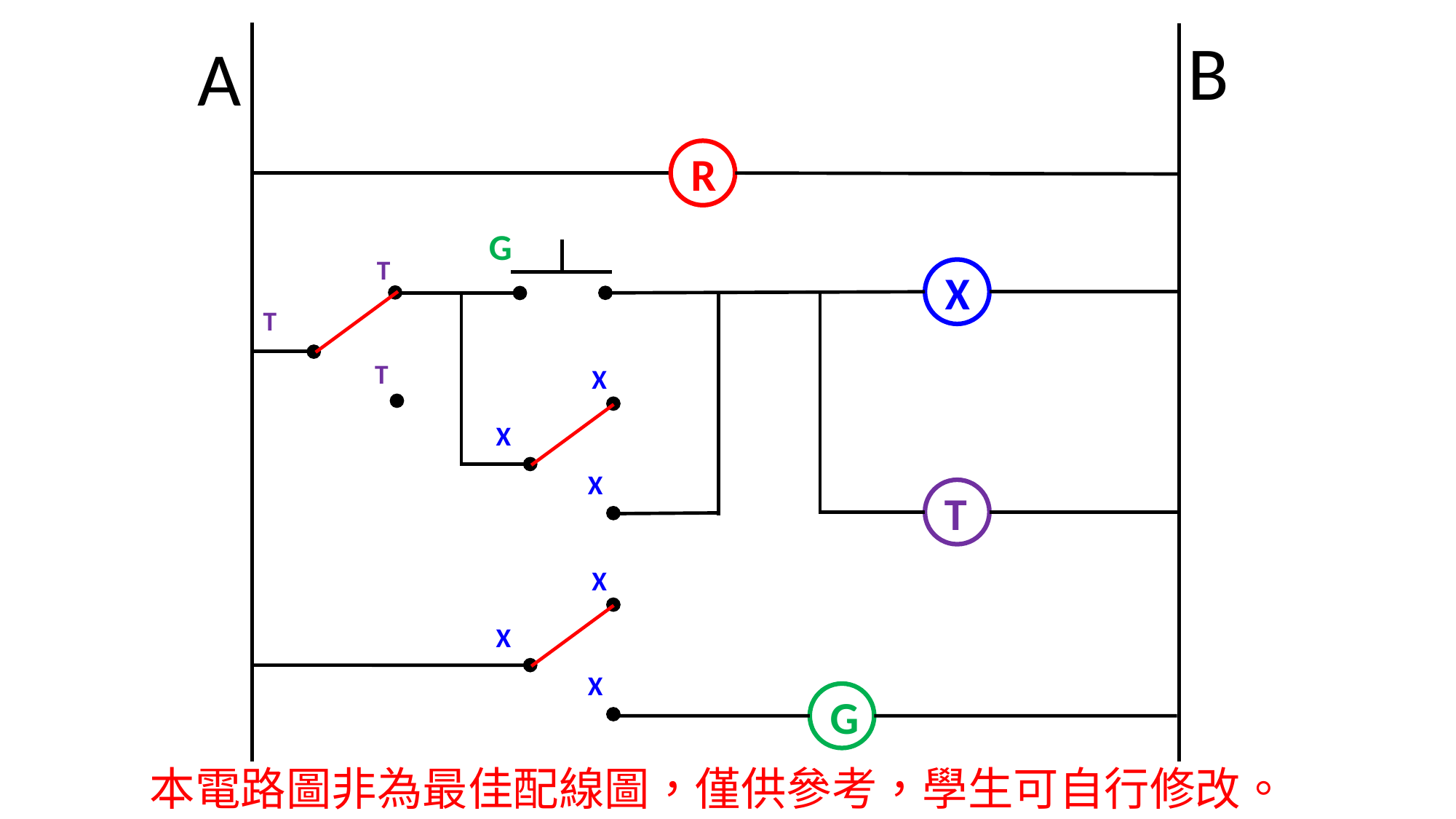

B
A
R
G
T
X

T

T
X

X

X

T

X

X

X
G

本電路圖非為最佳配線圖，僅供參考，學生可自行修改。